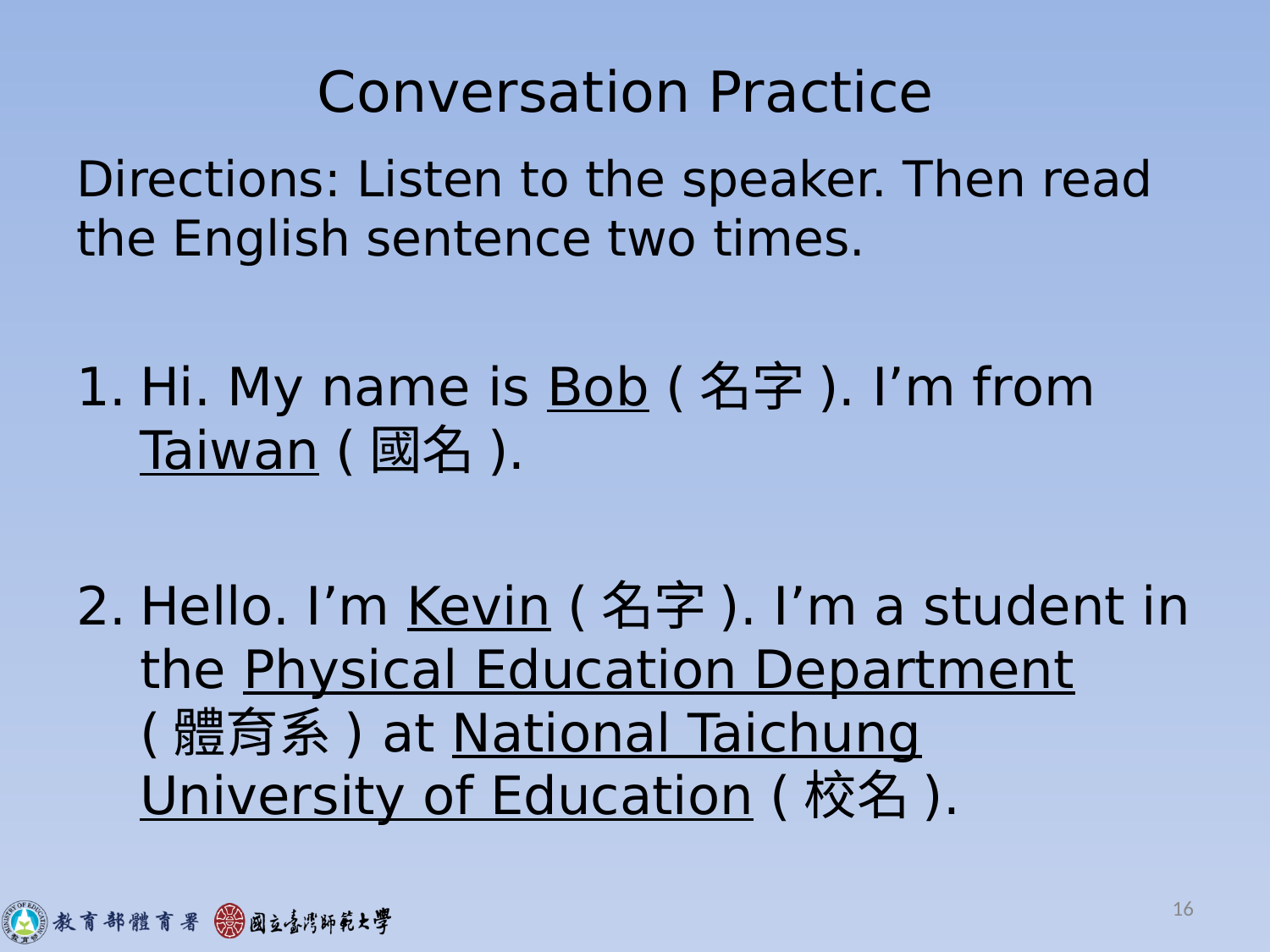

# Conversation Practice
Directions: Listen to the speaker. Then read the English sentence two times.

Hi. My name is Bob (名字). I’m from Taiwan (國名).

Hello. I’m Kevin (名字). I’m a student in the Physical Education Department  (體育系) at National Taichung University of Education (校名).

16